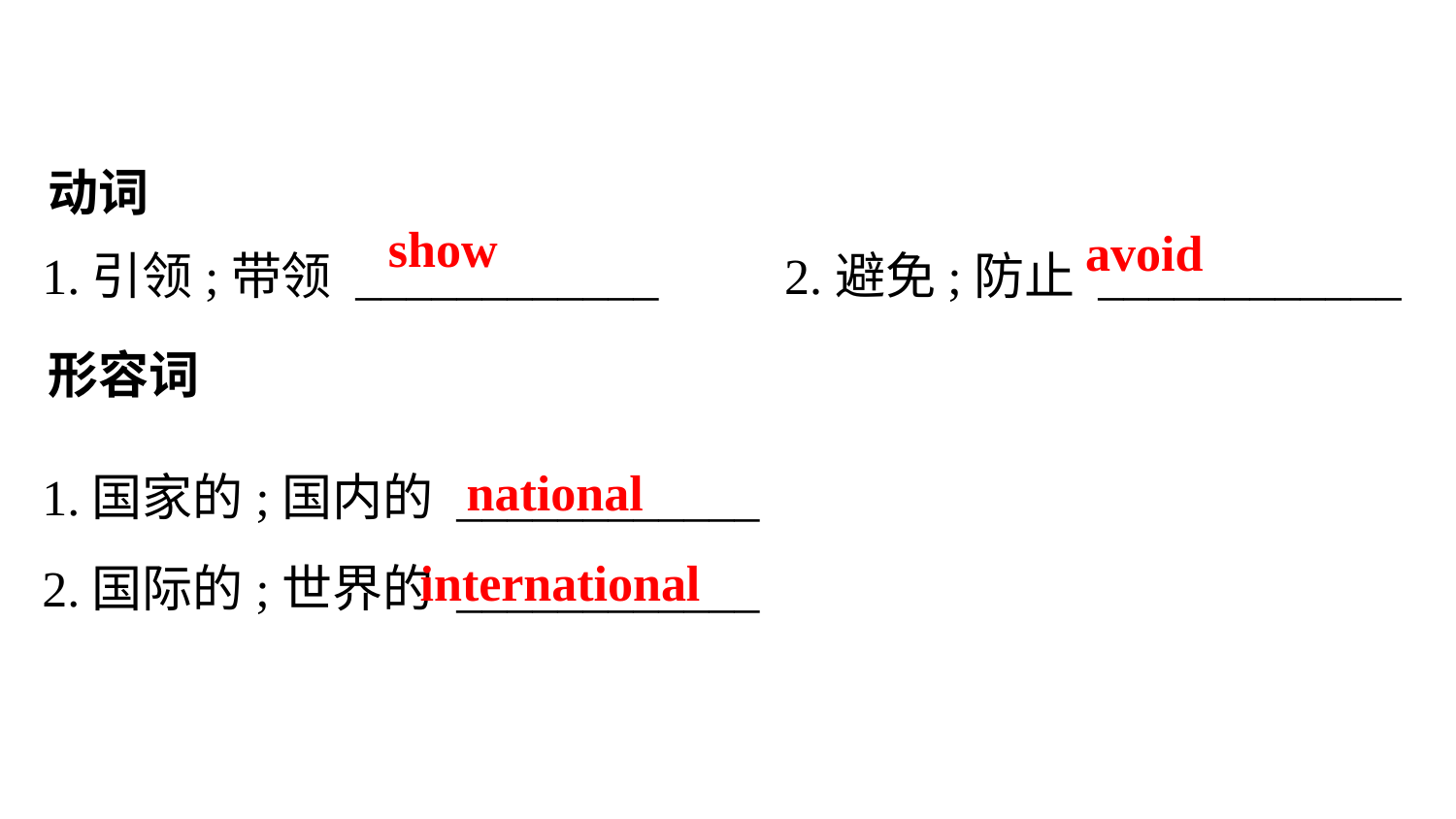

动词
1.引领;带领 ____________          2.避免;防止 ____________
 show
avoid
形容词
1.国家的;国内的 ____________
2.国际的;世界的 ____________
national
international